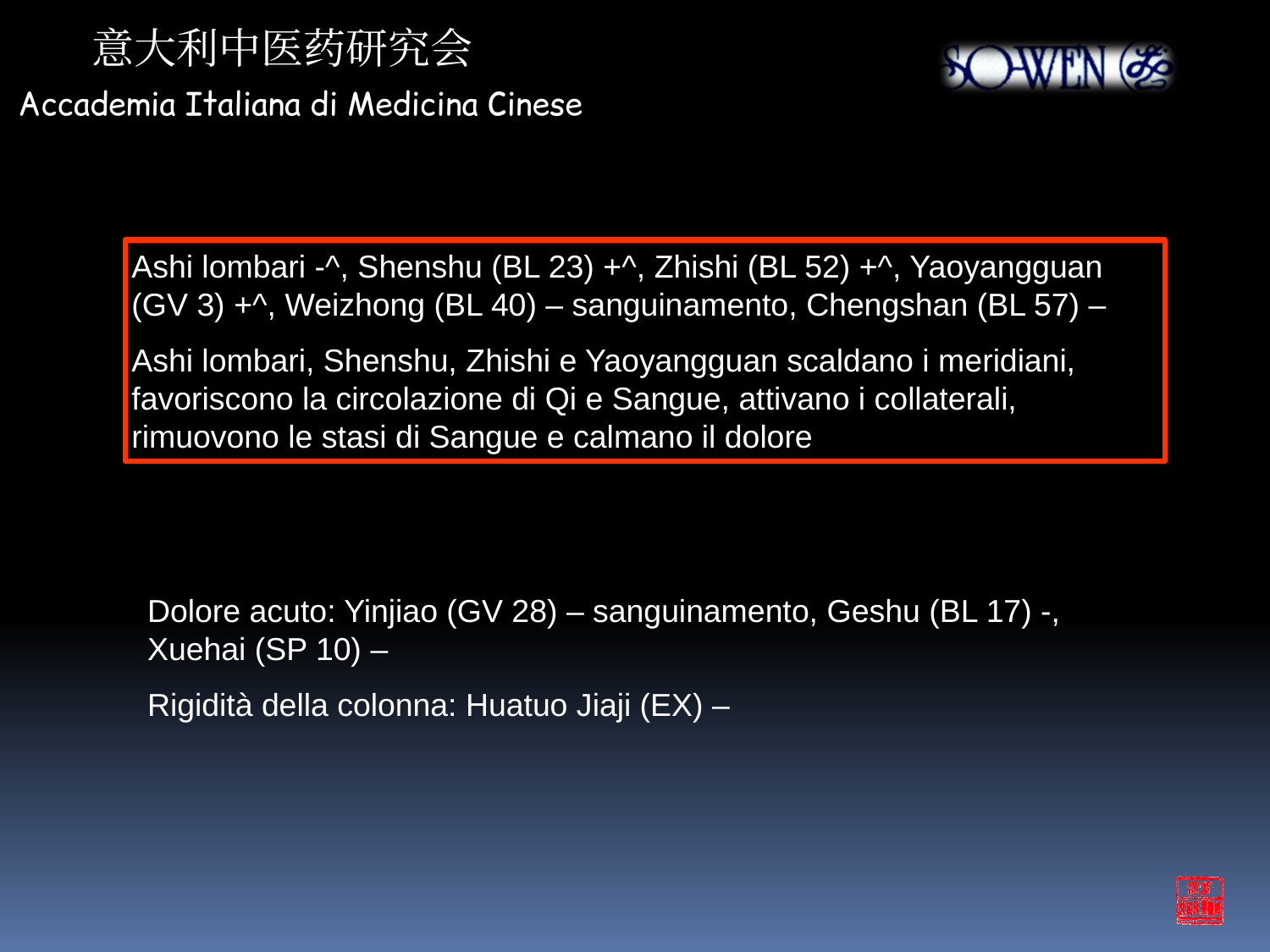

意大利中医药研究会
Accademia Italiana di Medicina Cinese
Ashi lombari -^, Shenshu (BL 23) +^, Zhishi (BL 52) +^, Yaoyangguan (GV 3) +^, Weizhong (BL 40) – sanguinamento, Chengshan (BL 57) –
Ashi lombari, Shenshu, Zhishi e Yaoyangguan scaldano i meridiani, favoriscono la circolazione di Qi e Sangue, attivano i collaterali, rimuovono le stasi di Sangue e calmano il dolore
Dolore acuto: Yinjiao (GV 28) – sanguinamento, Geshu (BL 17) -, Xuehai (SP 10) –
Rigidità della colonna: Huatuo Jiaji (EX) –